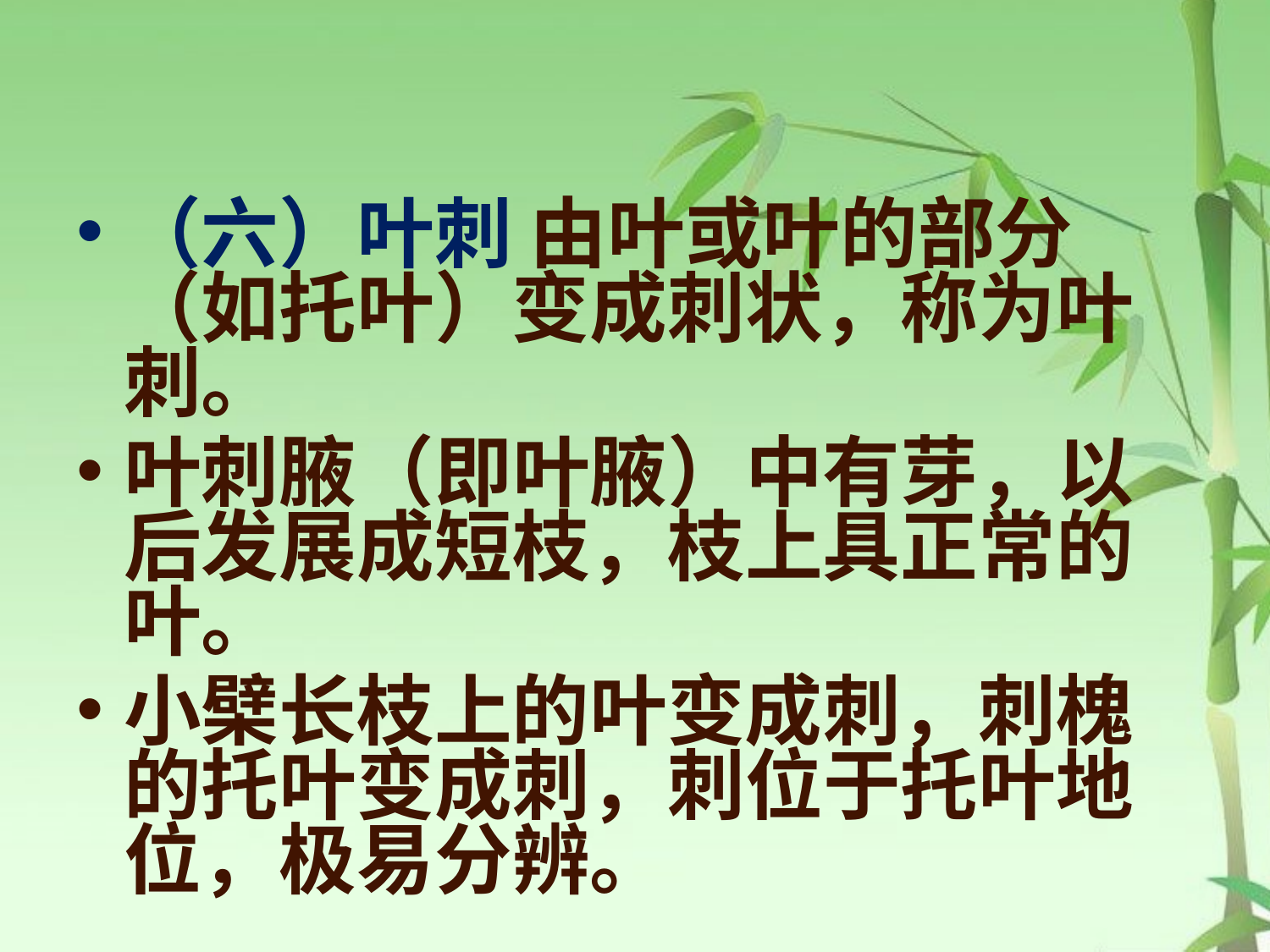

（六）叶刺 由叶或叶的部分（如托叶）变成刺状，称为叶刺。
叶刺腋（即叶腋）中有芽，以后发展成短枝，枝上具正常的叶。
小檗长枝上的叶变成刺，刺槐的托叶变成刺，刺位于托叶地位，极易分辨。